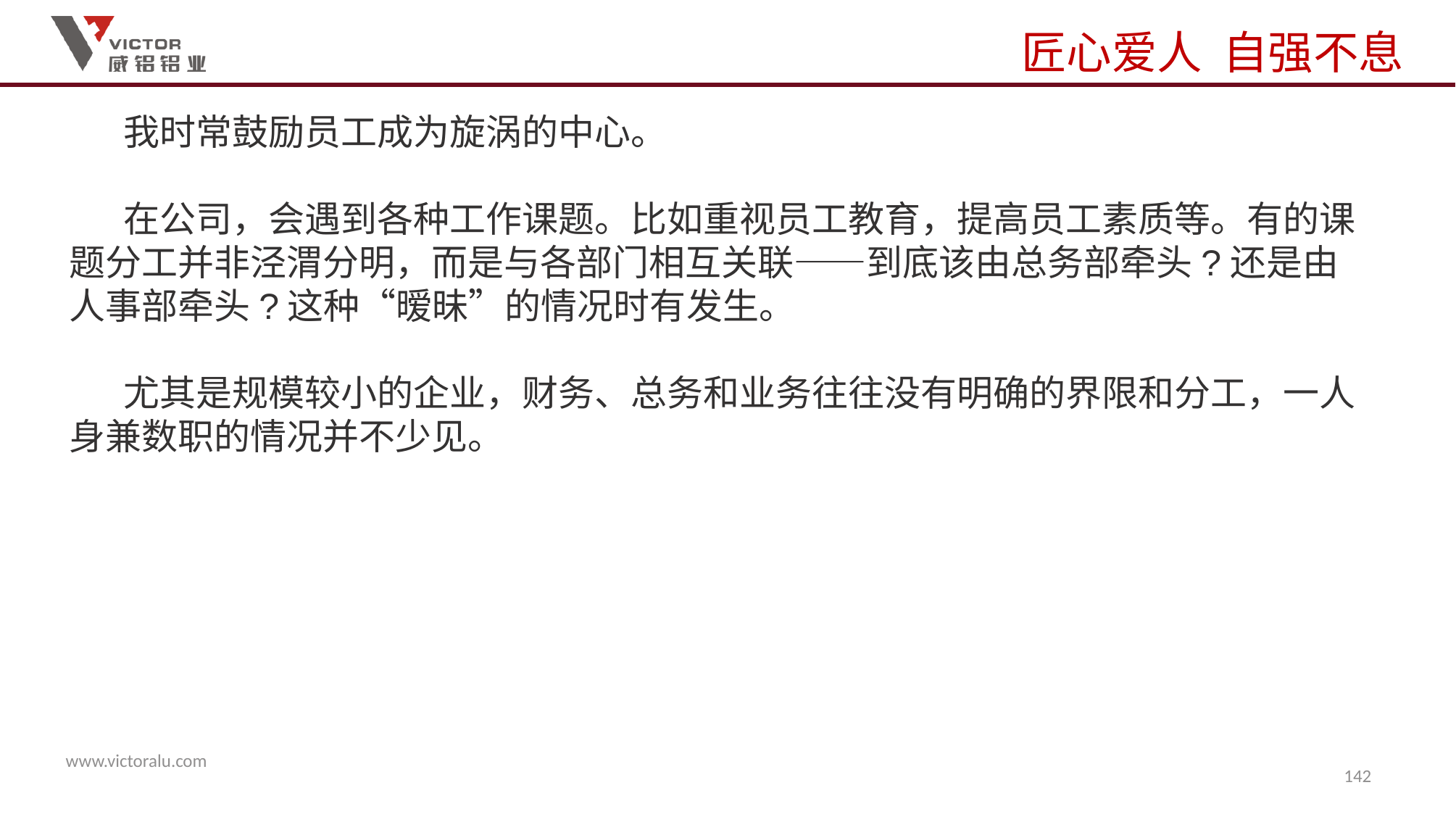

我时常鼓励员工成为旋涡的中心。

在公司，会遇到各种工作课题。比如重视员工教育，提高员工素质等。有的课题分工并非泾渭分明，而是与各部门相互关联——到底该由总务部牵头?还是由人事部牵头?这种“暧昧”的情况时有发生。

尤其是规模较小的企业，财务、总务和业务往往没有明确的界限和分工，一人身兼数职的情况并不少见。
142